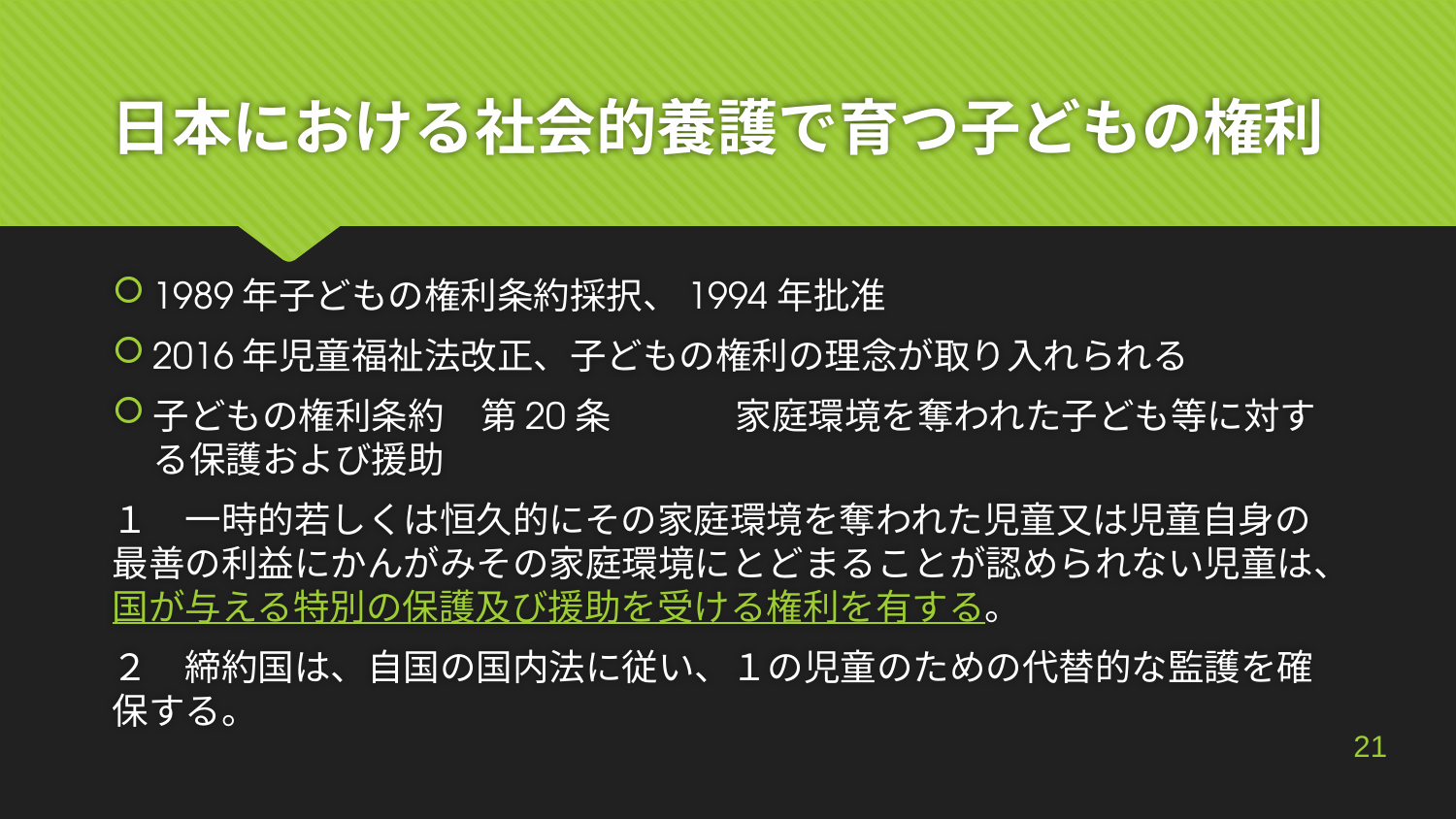

# 日本における社会的養護で育つ子どもの権利
1989年子どもの権利条約採択、1994年批准
2016年児童福祉法改正、子どもの権利の理念が取り入れられる
子どもの権利条約　第20条	家庭環境を奪われた子ども等に対する保護および援助
１　一時的若しくは恒久的にその家庭環境を奪われた児童又は児童自身の最善の利益にかんがみその家庭環境にとどまることが認められない児童は、国が与える特別の保護及び援助を受ける権利を有する。
２　締約国は、自国の国内法に従い、１の児童のための代替的な監護を確保する。

21